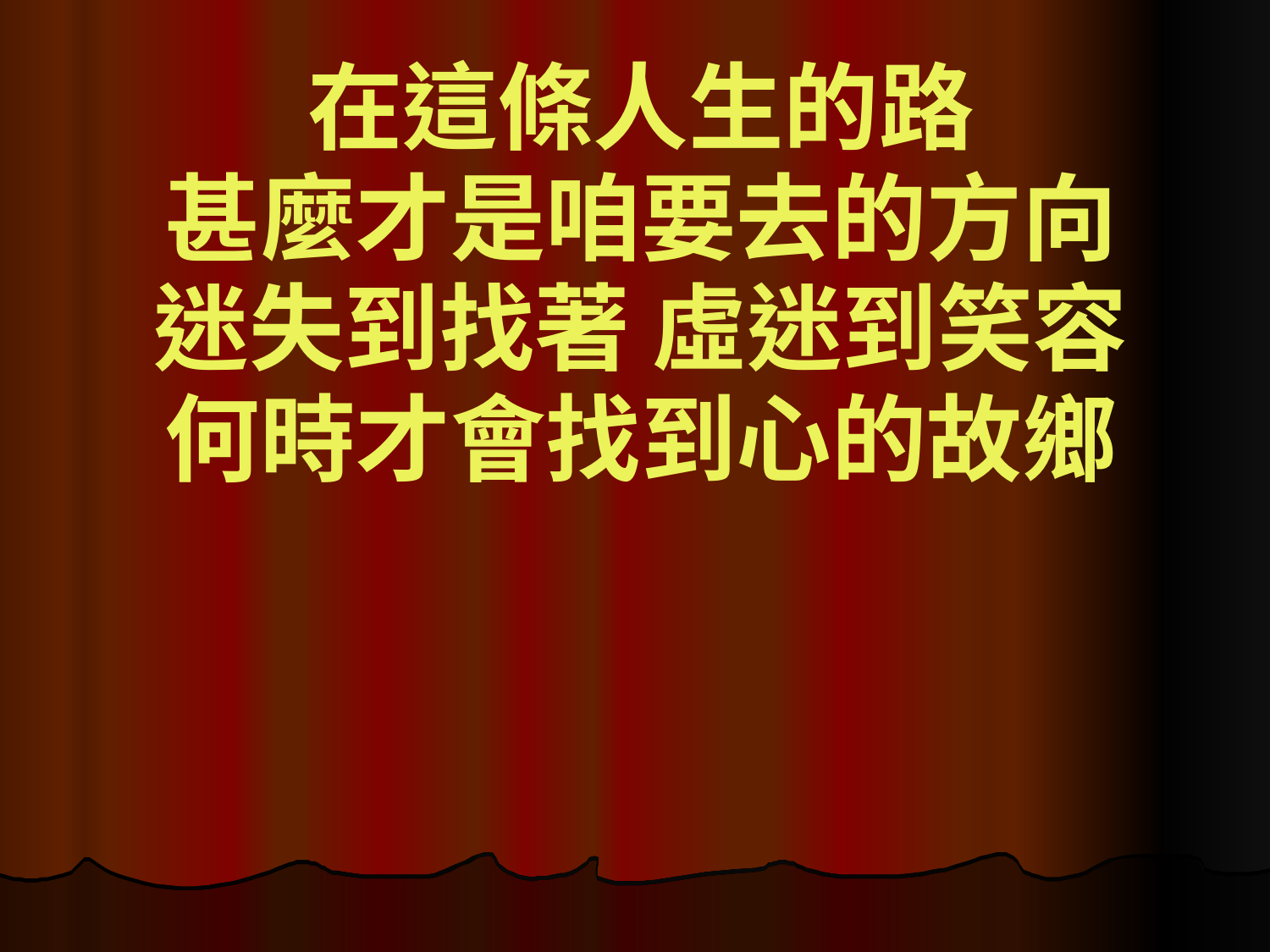

在這條人生的路
甚麼才是咱要去的方向
迷失到找著 虛迷到笑容
何時才會找到心的故鄉